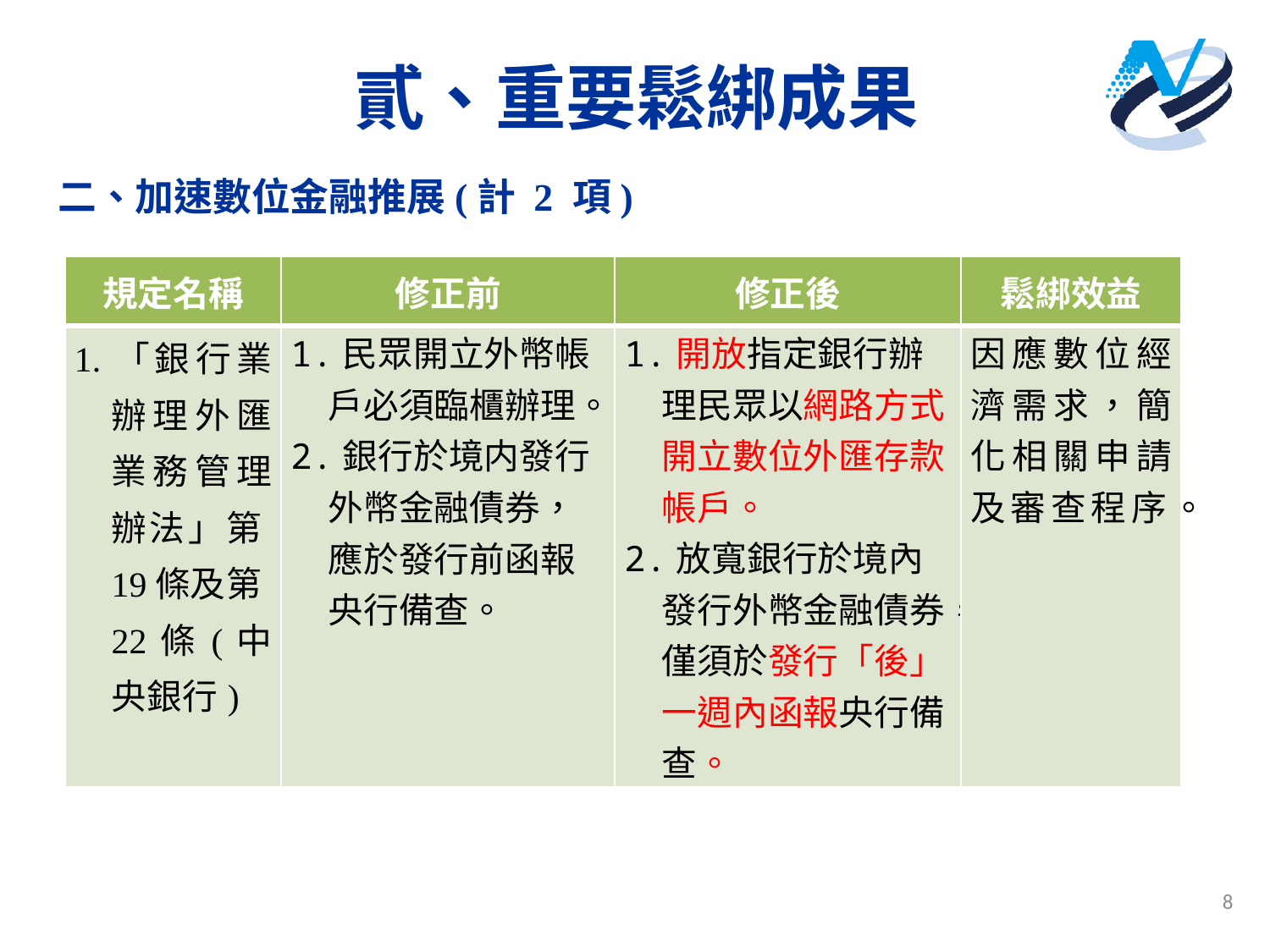

# 貳、重要鬆綁成果
二、加速數位金融推展(計 2 項)
| 規定名稱 | 修正前 | 修正後 | 鬆綁效益 |
| --- | --- | --- | --- |
| 1.「銀行業辦理外匯業務管理辦法」第19條及第22條(中央銀行) | 1.民眾開立外幣帳戶必須臨櫃辦理。 2.銀行於境内發行外幣金融債券，應於發行前函報央行備查。 | 1.開放指定銀行辦理民眾以網路方式開立數位外匯存款帳戶。 2.放寬銀行於境內發行外幣金融債券，僅須於發行「後」一週內函報央行備查。 | 因應數位經濟需求，簡化相關申請及審查程序。 |
8